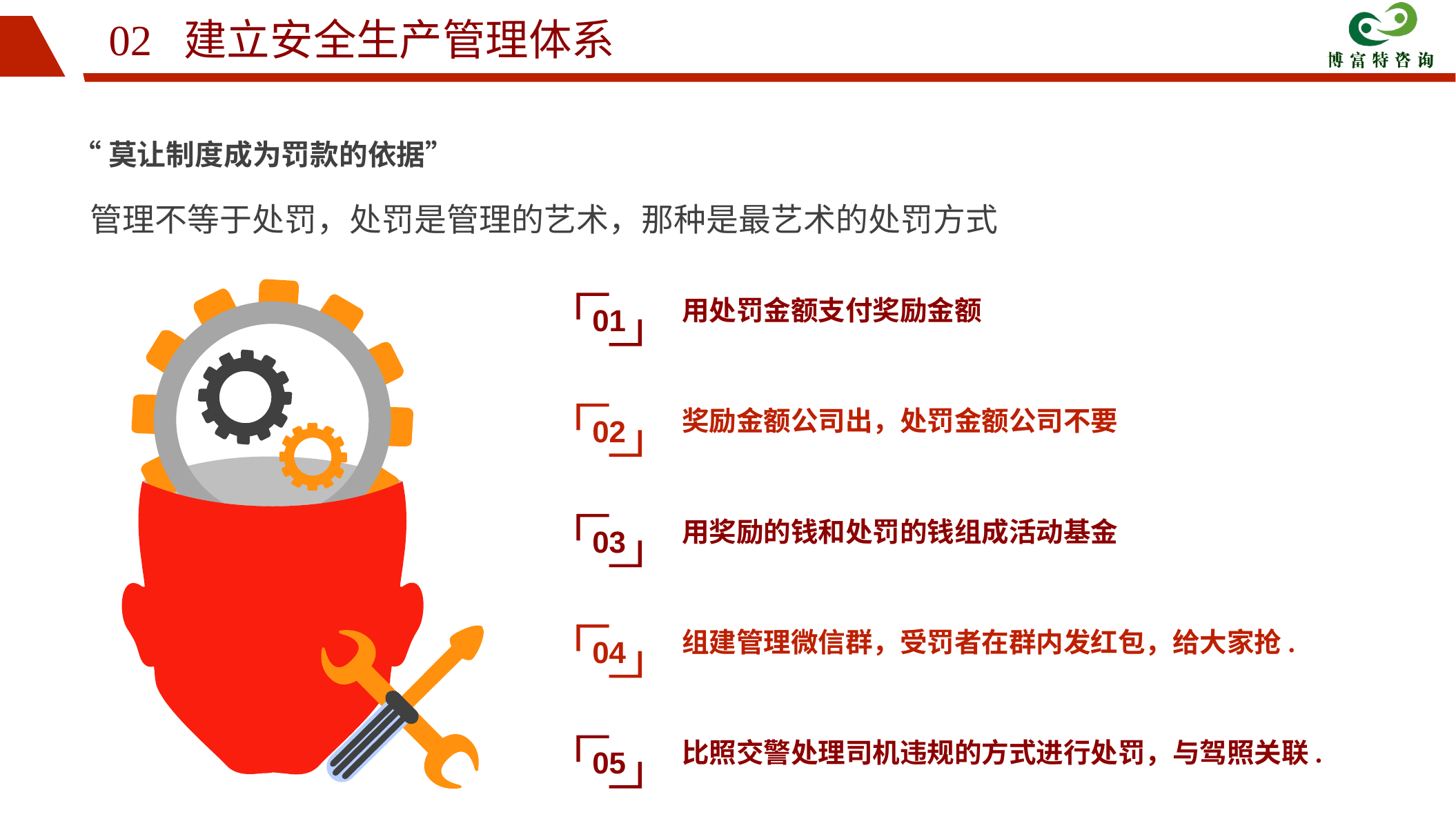

02  建立安全生产管理体系

 “莫让制度成为罚款的依据”
管理不等于处罚，处罚是管理的艺术，那种是最艺术的处罚方式

用处罚金额支付奖励金额
01
奖励金额公司出，处罚金额公司不要
02
用奖励的钱和处罚的钱组成活动基金
03
组建管理微信群，受罚者在群内发红包，给大家抢.
04
比照交警处理司机违规的方式进行处罚，与驾照关联.
05